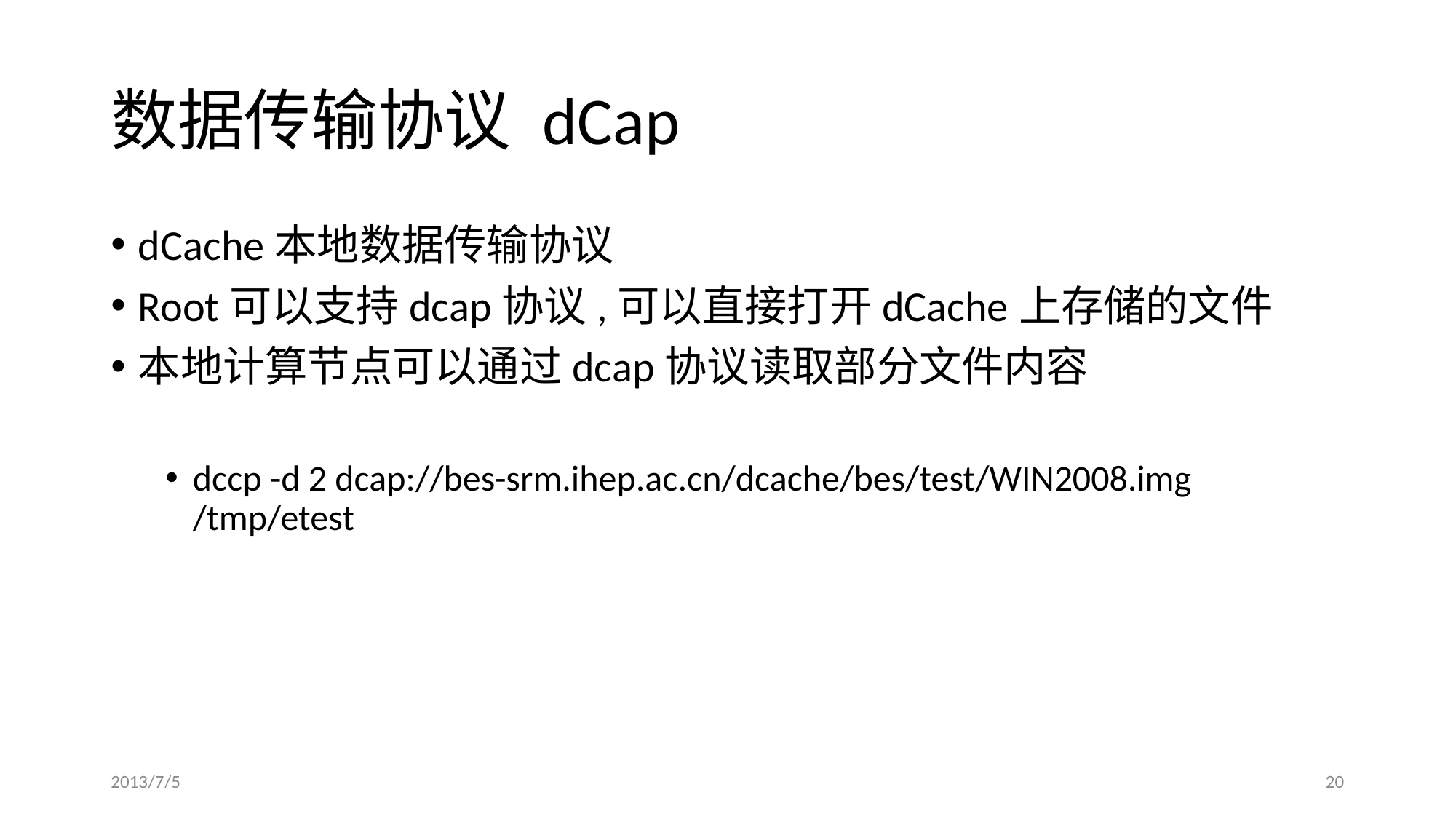

# 数据传输协议 dCap
dCache本地数据传输协议
Root可以支持dcap协议,可以直接打开dCache上存储的文件
本地计算节点可以通过dcap协议读取部分文件内容

dccp -d 2 dcap://bes-srm.ihep.ac.cn/dcache/bes/test/WIN2008.img /tmp/etest
2013/7/5
20